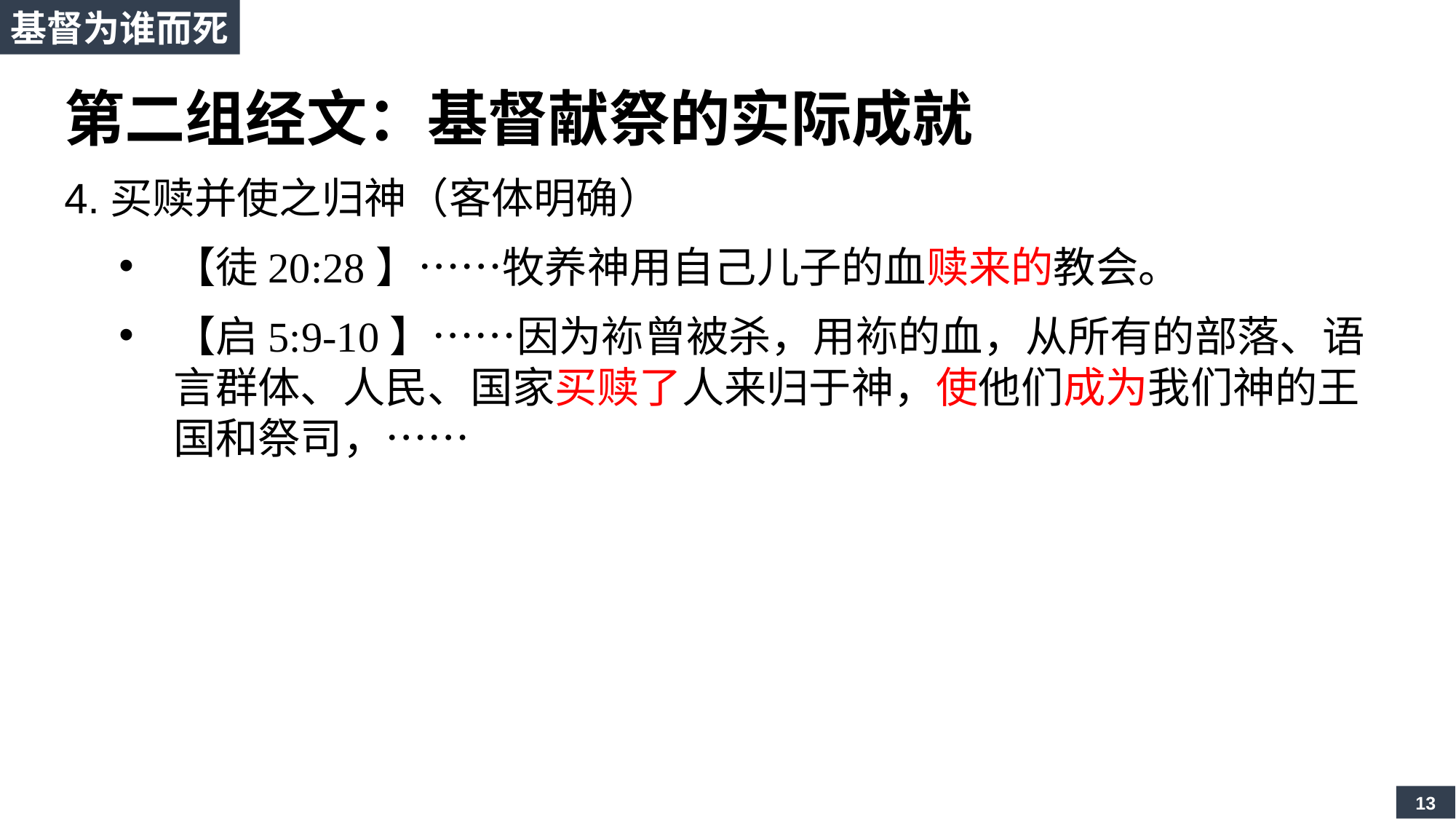

基督为谁而死
第二组经文：基督献祭的实际成就
4.买赎并使之归神（客体明确）
【徒20:28】……牧养神用自己儿子的血赎来的教会。
【启5:9-10】……因为袮曾被杀，用袮的血，从所有的部落、语言群体、人民、国家买赎了人来归于神，使他们成为我们神的王国和祭司，……
13